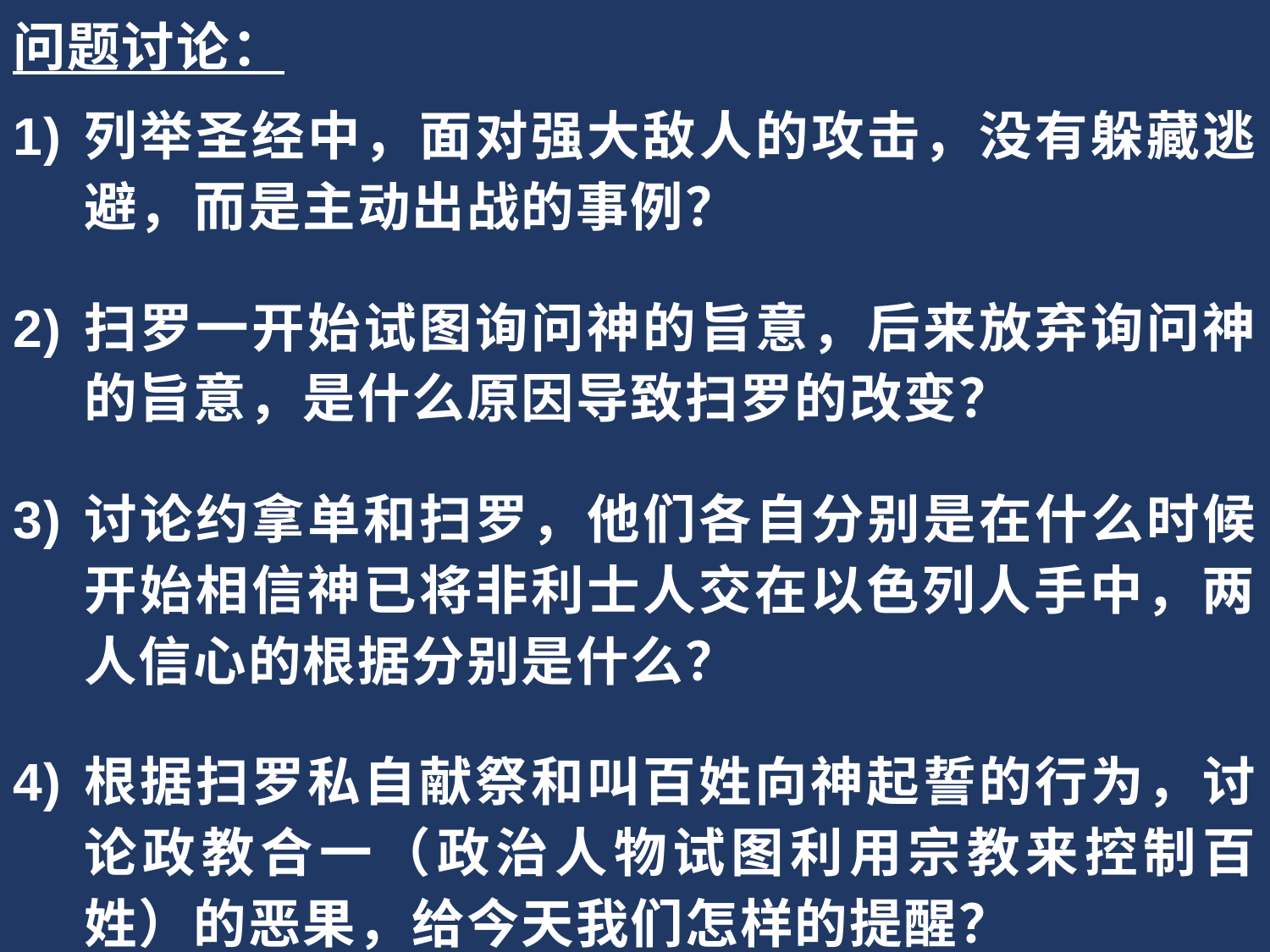

问题讨论：
列举圣经中，面对强大敌人的攻击，没有躲藏逃避，而是主动出战的事例？

扫罗一开始试图询问神的旨意，后来放弃询问神的旨意，是什么原因导致扫罗的改变？

讨论约拿单和扫罗，他们各自分别是在什么时候开始相信神已将非利士人交在以色列人手中，两人信心的根据分别是什么？

根据扫罗私自献祭和叫百姓向神起誓的行为，讨论政教合一（政治人物试图利用宗教来控制百姓）的恶果，给今天我们怎样的提醒？